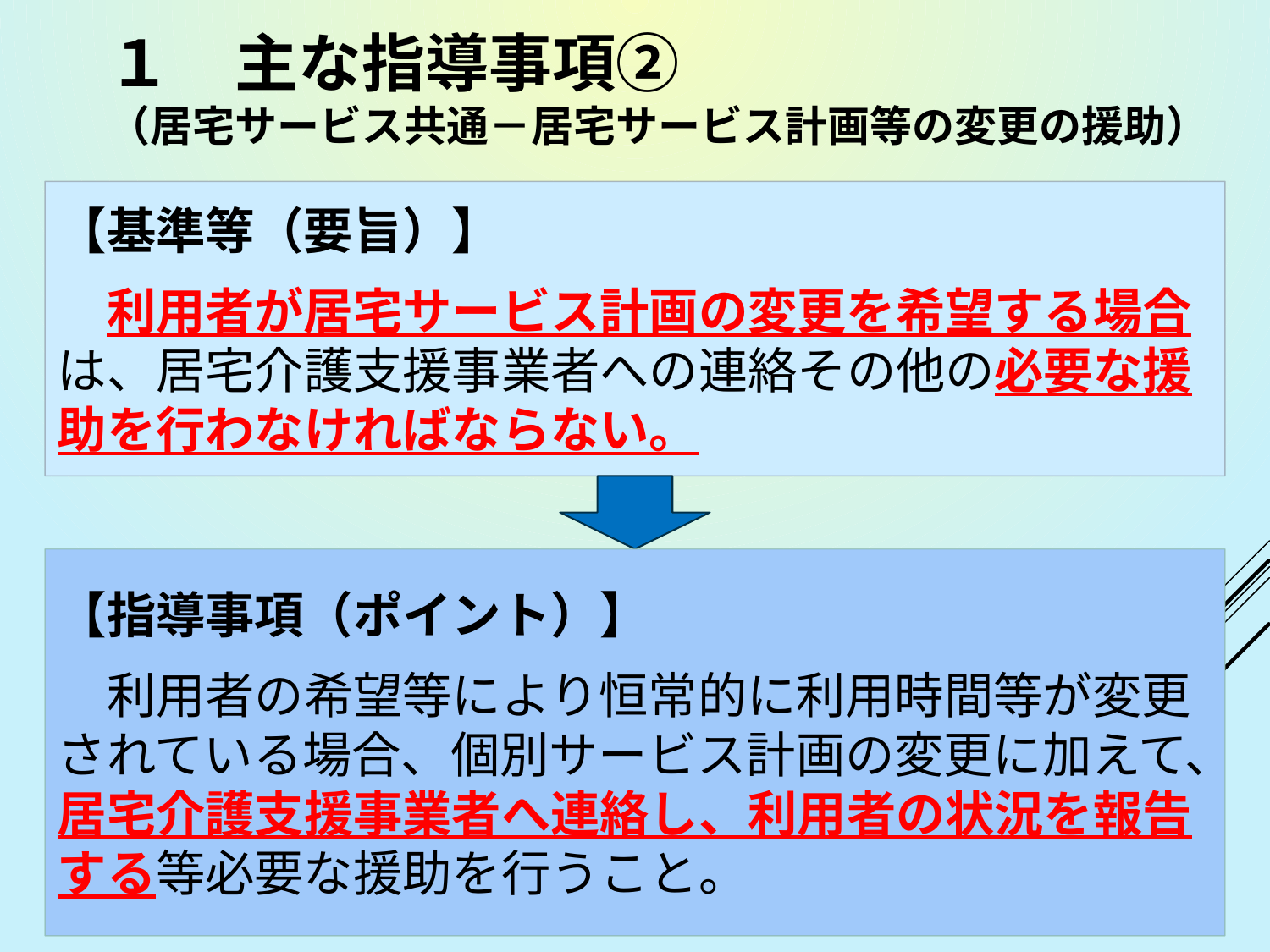

# １　主な指導事項② （居宅サービス共通－居宅サービス計画等の変更の援助）
【基準等（要旨）】
　利用者が居宅サービス計画の変更を希望する場合は、居宅介護支援事業者への連絡その他の必要な援助を行わなければならない。

【指導事項（ポイント）】
　利用者の希望等により恒常的に利用時間等が変更されている場合、個別サービス計画の変更に加えて、居宅介護支援事業者へ連絡し、利用者の状況を報告する等必要な援助を行うこと。
3